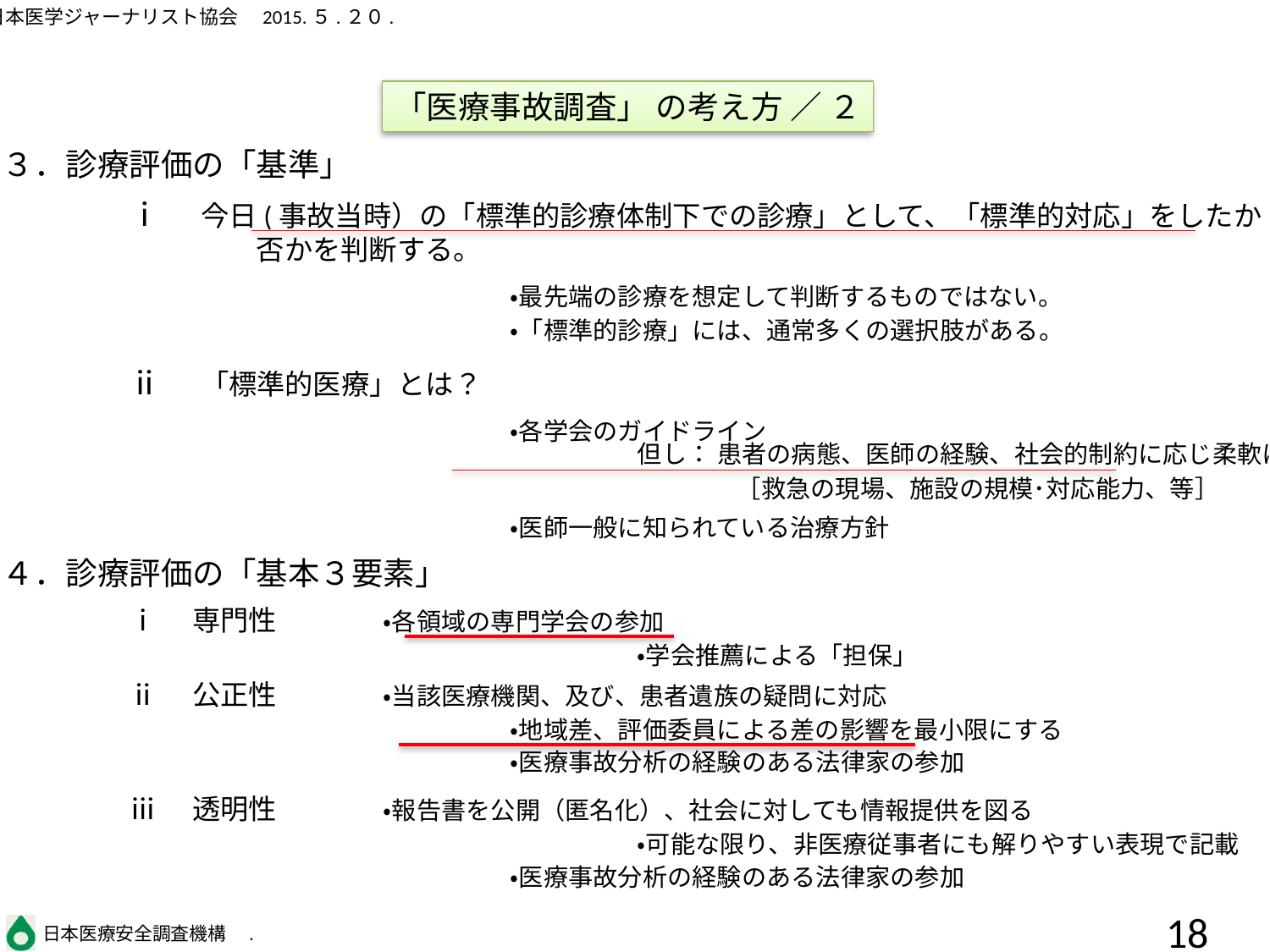

「医療事故調査」 の考え方 ／ ２
３．診療評価の「基準」
	ⅰ　今日(事故当時）の「標準的診療体制下での診療」として、「標準的対応」をしたか
		否かを判断する。
				・最先端の診療を想定して判断するものではない。
				・「標準的診療」には、通常多くの選択肢がある。
	ⅱ　「標準的医療」とは？
				・各学会のガイドライン
					但し： 患者の病態、医師の経験、社会的制約に応じ柔軟に対応
					　　　　［救急の現場、施設の規模･対応能力、等］
				・医師一般に知られている治療方針
４．診療評価の「基本３要素」
	ⅰ　専門性	・各領域の専門学会の参加
					・学会推薦による「担保」
	ⅱ　公正性	・当該医療機関、及び、患者遺族の疑問に対応
				・地域差、評価委員による差の影響を最小限にする
				・医療事故分析の経験のある法律家の参加
	ⅲ　透明性	・報告書を公開（匿名化）、社会に対しても情報提供を図る
					・可能な限り、非医療従事者にも解りやすい表現で記載
				・医療事故分析の経験のある法律家の参加